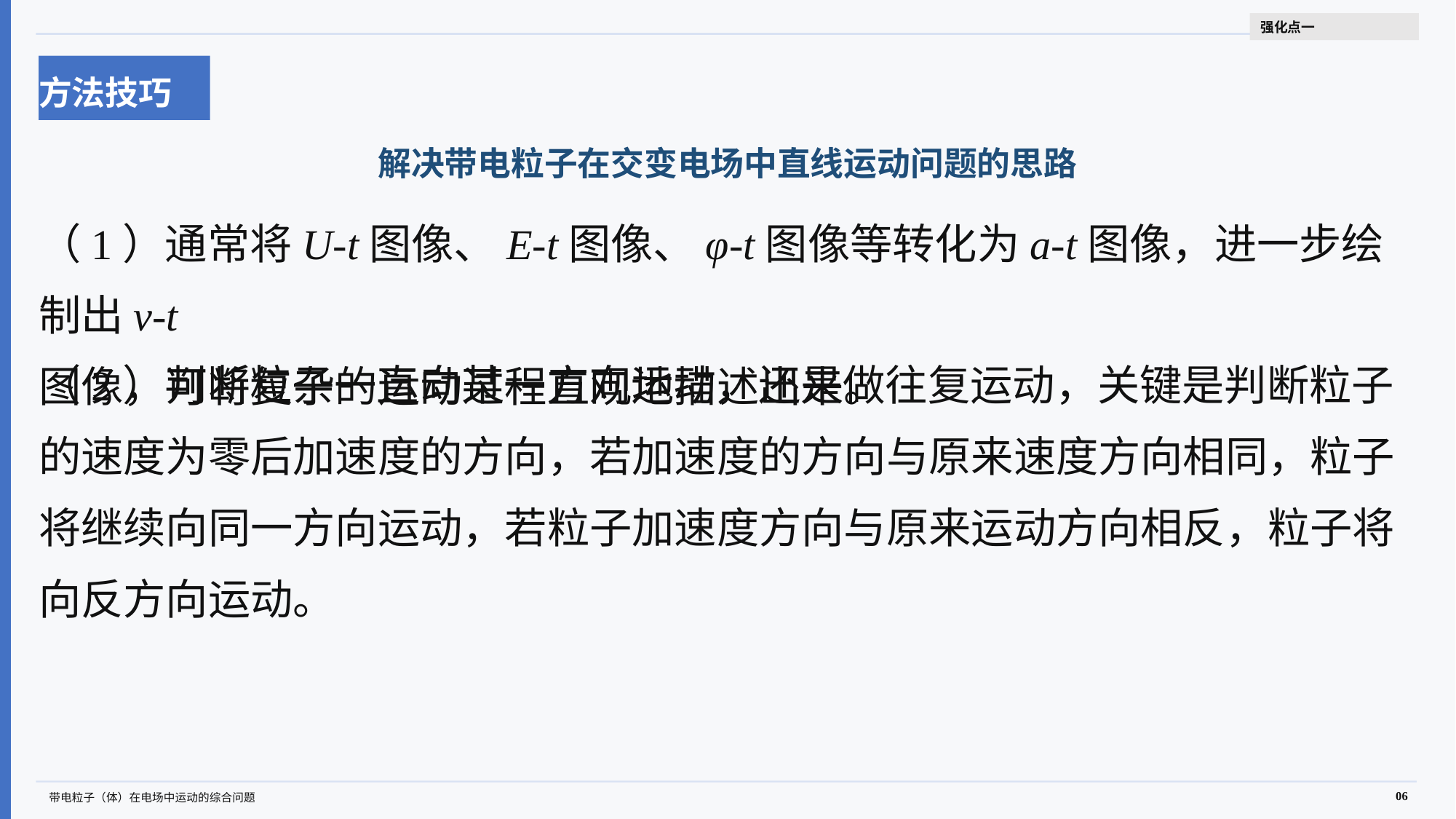

强化点一

方法技巧
解决带电粒子在交变电场中直线运动问题的思路
（1）通常将U-t图像、E-t图像、φ-t图像等转化为a-t图像，进一步绘制出v-t
图像，可将复杂的运动过程直观地描述出来。
（2）判断粒子一直向某一方向运动，还是做往复运动，关键是判断粒子
的速度为零后加速度的方向，若加速度的方向与原来速度方向相同，粒子
将继续向同一方向运动，若粒子加速度方向与原来运动方向相反，粒子将
向反方向运动。

06
带电粒子（体）在电场中运动的综合问题